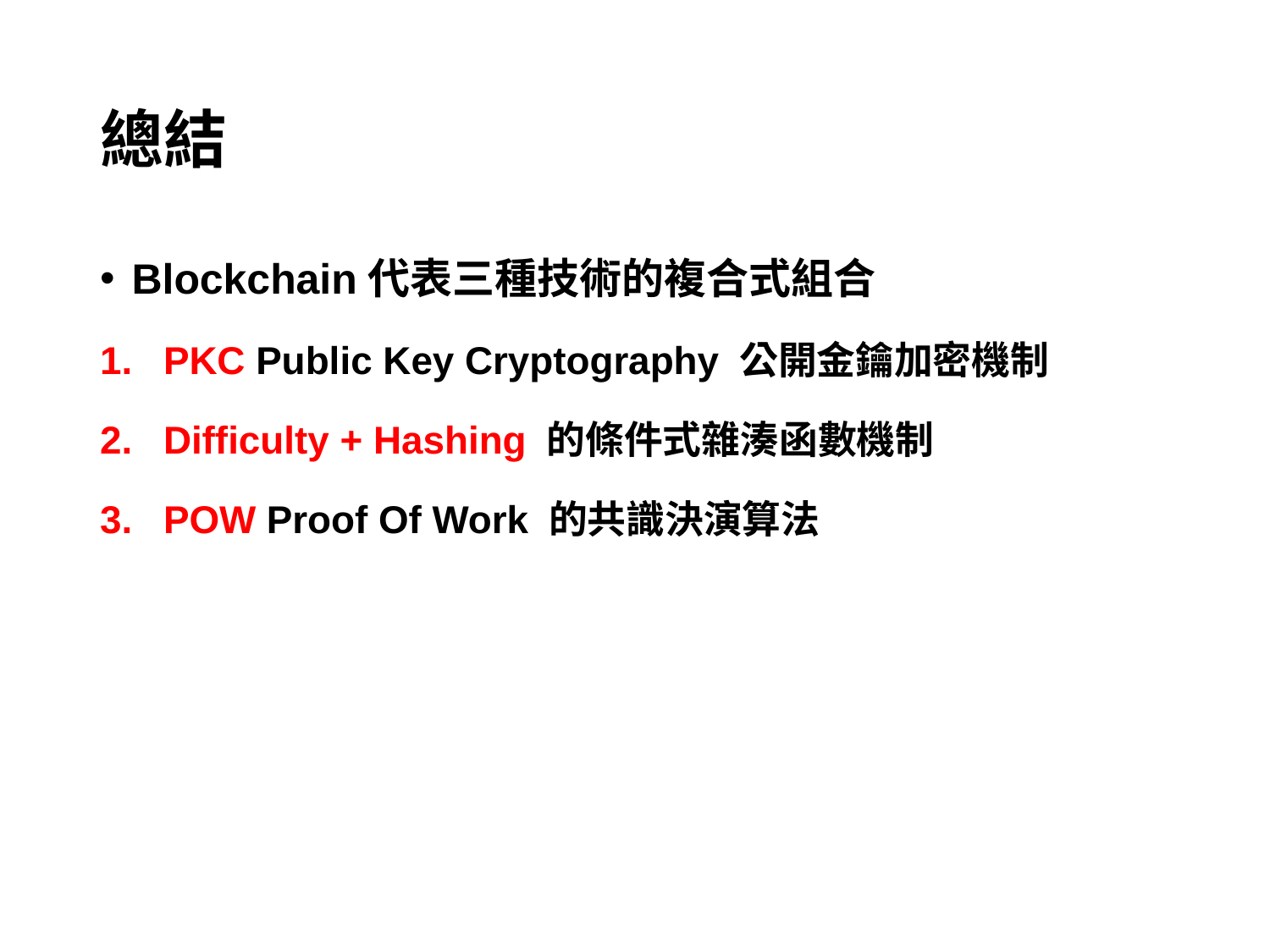

# 總結
Blockchain代表三種技術的複合式組合
PKC Public Key Cryptography 公開金鑰加密機制
Difficulty + Hashing 的條件式雜湊函數機制
POW Proof Of Work 的共識決演算法